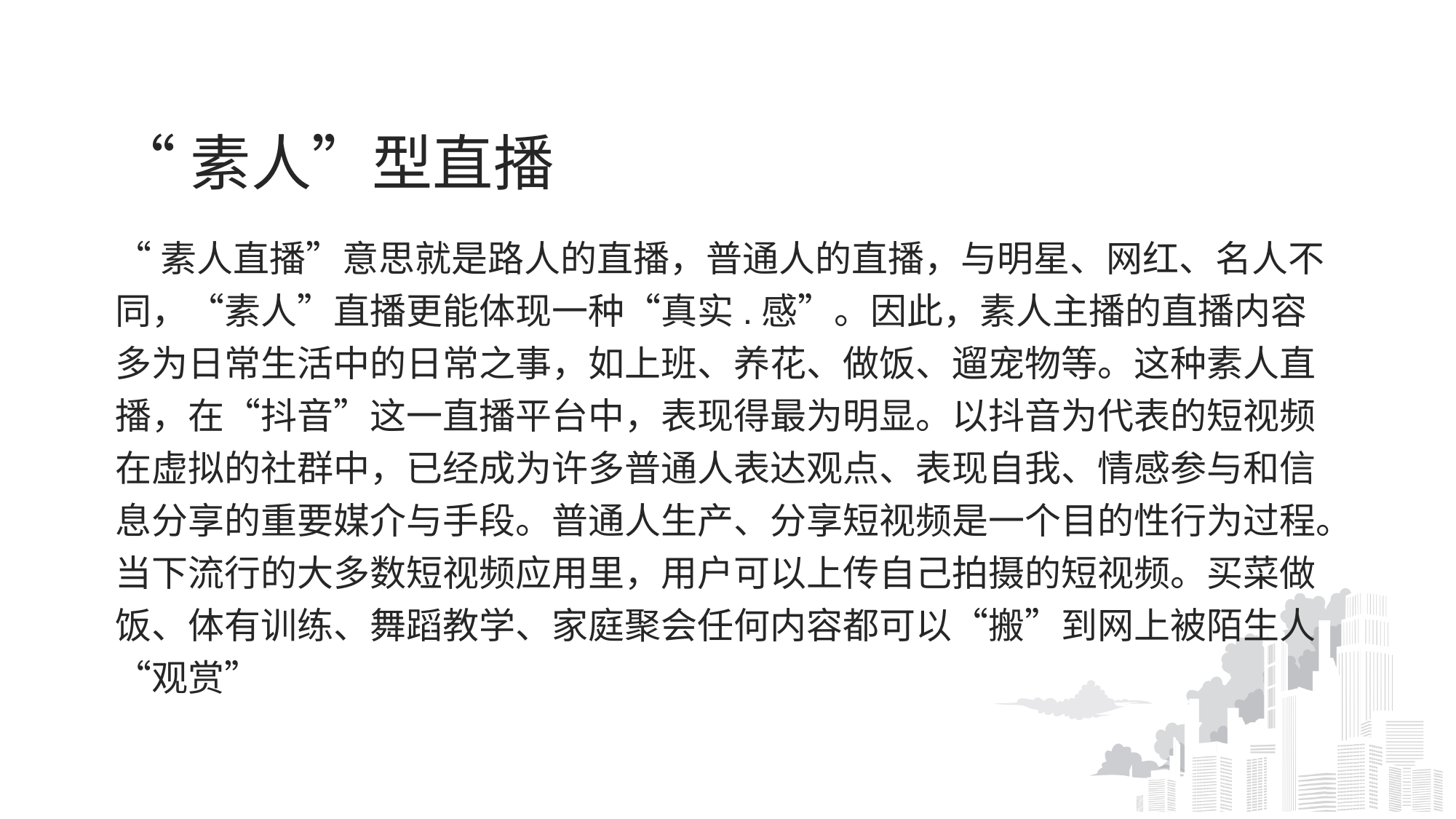

# “素人”型直播
“素人直播”意思就是路人的直播，普通人的直播，与明星、网红、名人不同，“素人”直播更能体现一种“真实.感”。因此，素人主播的直播内容多为日常生活中的日常之事，如上班、养花、做饭、遛宠物等。这种素人直播，在“抖音”这一直播平台中，表现得最为明显。以抖音为代表的短视频在虚拟的社群中，已经成为许多普通人表达观点、表现自我、情感参与和信息分享的重要媒介与手段。普通人生产、分享短视频是一个目的性行为过程。当下流行的大多数短视频应用里，用户可以上传自己拍摄的短视频。买菜做饭、体有训练、舞蹈教学、家庭聚会任何内容都可以“搬”到网上被陌生人“观赏”